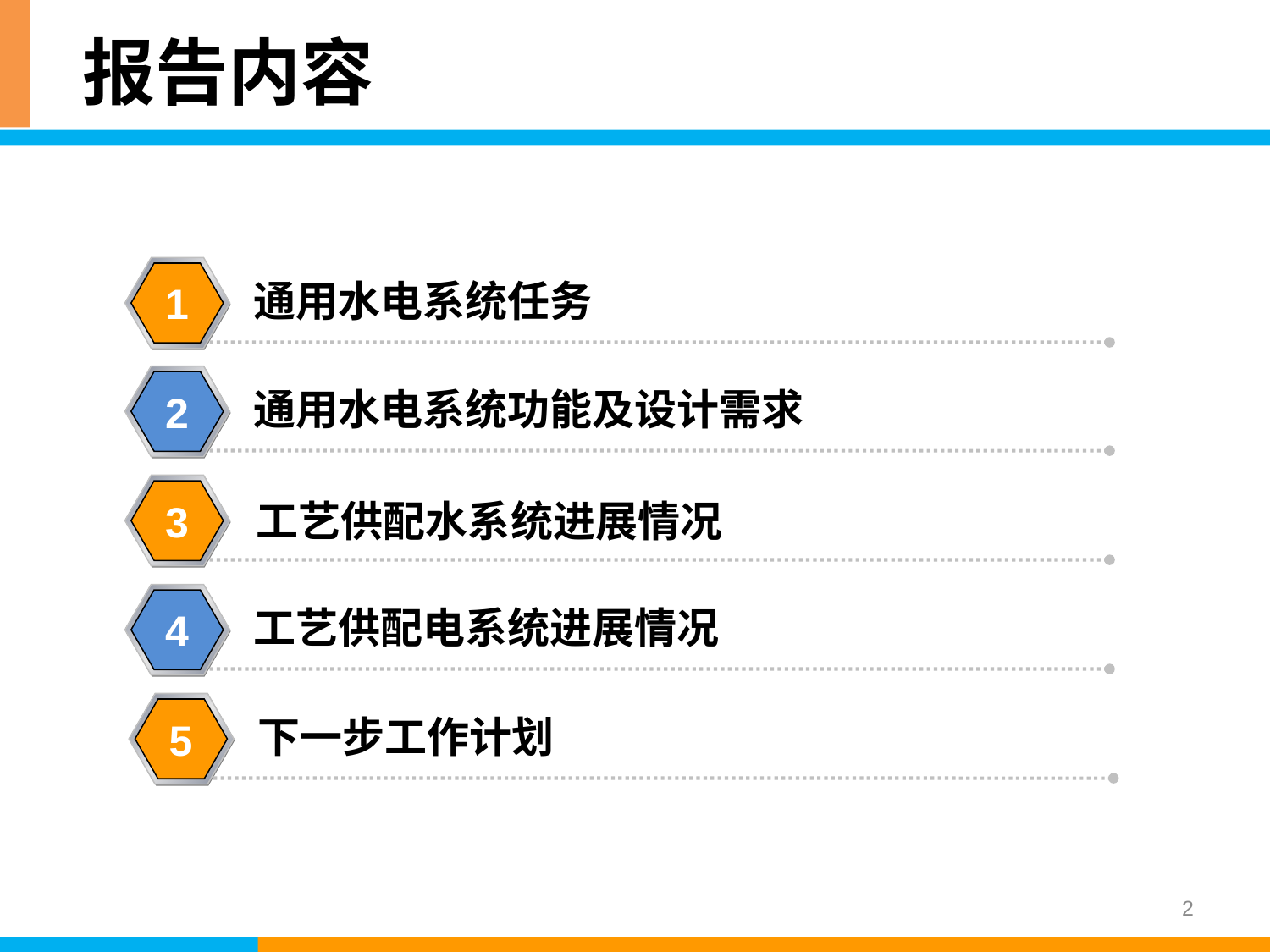

# 报告内容

通用水电系统任务
1

通用水电系统功能及设计需求
2

工艺供配水系统进展情况
3

工艺供配电系统进展情况
4

下一步工作计划
5

2